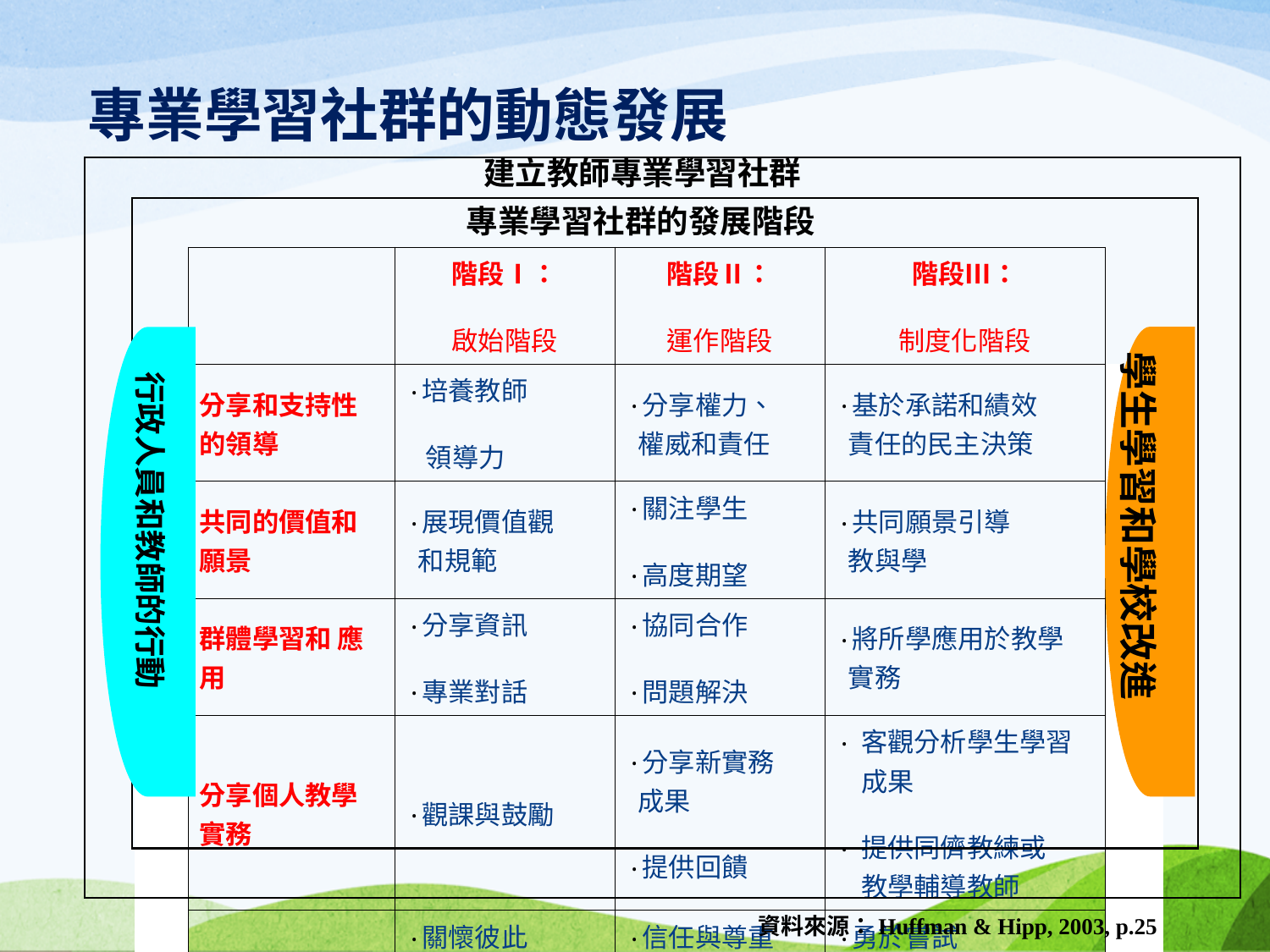

# 專業學習社群的動態發展

建立教師專業學習社群

專業學習社群的發展階段

|  |  | 階段Ⅰ： 啟始階段 | 階段Ⅱ： 運作階段 | 階段Ⅲ： 制度化階段 |  |
| --- | --- | --- | --- | --- | --- |
|  | 分享和支持性的領導 | 培養教師 領導力 | 分享權力、 權威和責任 | 基於承諾和績效 責任的民主決策 |  |
|  | 共同的價值和願景 | 展現價值觀 和規範 | 關注學生 高度期望 | 共同願景引導 教與學 |  |
|  | 群體學習和 應用 | 分享資訊 專業對話 | 協同合作 問題解決 | 將所學應用於教學 實務 |  |
|  | 分享個人教學實務 | 觀課與鼓勵 | 分享新實務 成果 提供回饋 | 客觀分析學生學習 成果 提供同儕教練或 教學輔導教師 |  |
|  | 支持的環境 | 關懷彼此 建立關係 | 信任與尊重 ‧認可和慶祝 | 勇於嘗試 共同努力促進改變 |  |

學生學習和學校改進
行政人員和教師的行動
資料來源：Huffman & Hipp, 2003, p.25